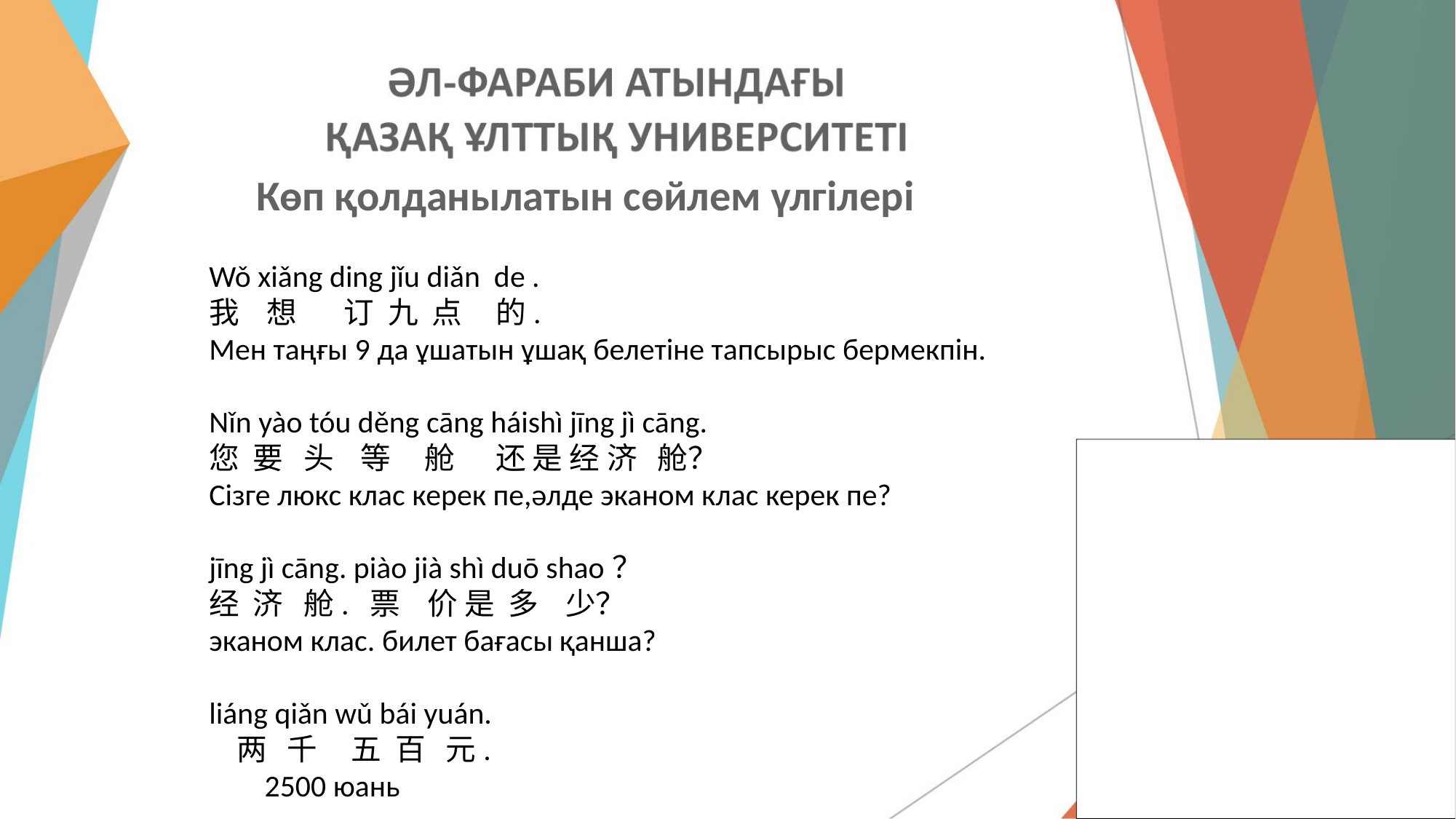

Көп қолданылатын сөйлем үлгілері

Wǒ xiǎng ding jǐu diǎn  de .
我    想       订  九  点     的.
Мен таңғы 9 да ұшатын ұшақ белетіне тапсырыс бермекпін.

Nǐn yào tóu děng cāng háishì jīng jì cāng.
您  要   头    等     舱      还 是 经 济   舱？
Сізге люкс клас керек пе,әлде эканом клас керек пе?

jīng jì cāng. piào jià shì duō shao？
经  济   舱.  票    价 是  多    少？
эканом клас. билет бағасы қанша?

liáng qiǎn wǔ bái yuán.
   两   千     五  百   元.
        2500 юань